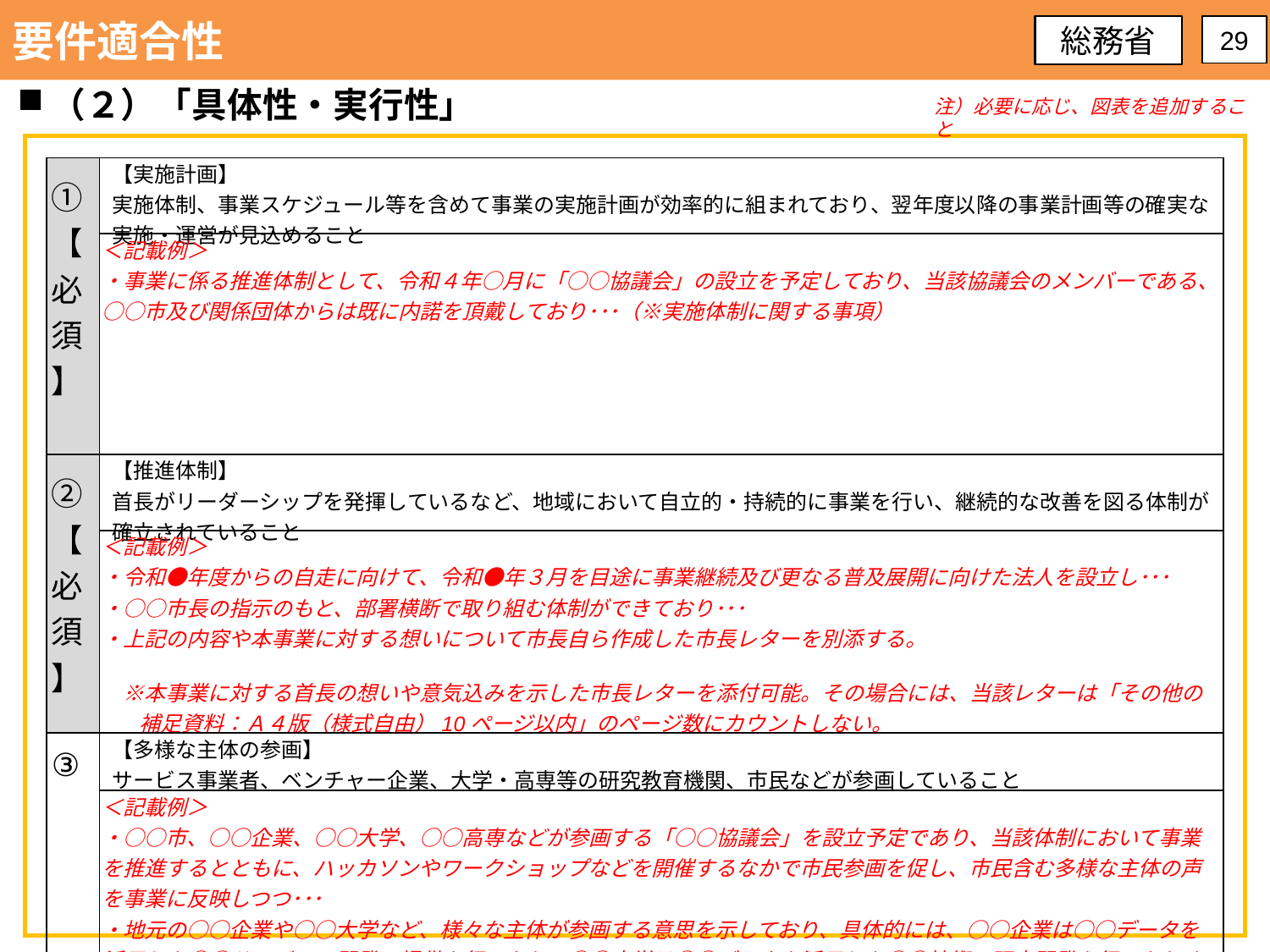

要件適合性
総務省
29
（２）「具体性・実行性」
注）必要に応じ、図表を追加すること

| ①【必須】 | 【実施計画】 実施体制、事業スケジュール等を含めて事業の実施計画が効率的に組まれており、翌年度以降の事業計画等の確実な実施・運営が見込めること |
| --- | --- |
|  | ＜記載例＞ ・事業に係る推進体制として、令和４年○月に「○○協議会」の設立を予定しており、当該協議会のメンバーである、○○市及び関係団体からは既に内諾を頂戴しており･･･（※実施体制に関する事項） |
| ②【必須】 | 【推進体制】 首長がリーダーシップを発揮しているなど、地域において自立的・持続的に事業を行い、継続的な改善を図る体制が確立されていること |
|  | ＜記載例＞ ・令和●年度からの自走に向けて、令和●年３月を目途に事業継続及び更なる普及展開に向けた法人を設立し･･･ ・○○市長の指示のもと、部署横断で取り組む体制ができており･･･ ・上記の内容や本事業に対する想いについて市長自ら作成した市長レターを別添する。 　※本事業に対する首長の想いや意気込みを示した市長レターを添付可能。その場合には、当該レターは「その他の補足資料：Ａ４版（様式自由）10ページ以内」のページ数にカウントしない。 |
| ③ | 【多様な主体の参画】 サービス事業者、ベンチャー企業、大学・高専等の研究教育機関、市民などが参画していること |
|  | ＜記載例＞ ・○○市、○○企業、○○大学、○○高専などが参画する「○○協議会」を設立予定であり、当該体制において事業を推進するとともに、ハッカソンやワークショップなどを開催するなかで市民参画を促し、市民含む多様な主体の声を事業に反映しつつ･･･ ・地元の○○企業や○○大学など、様々な主体が参画する意思を示しており、具体的には、○○企業は○○データを活用した○○サービスの開発・提供を行ったり、○○大学は○○データを活用した○○技術の研究開発を行ったりするなど、多様なニーズが届いており･･･ |